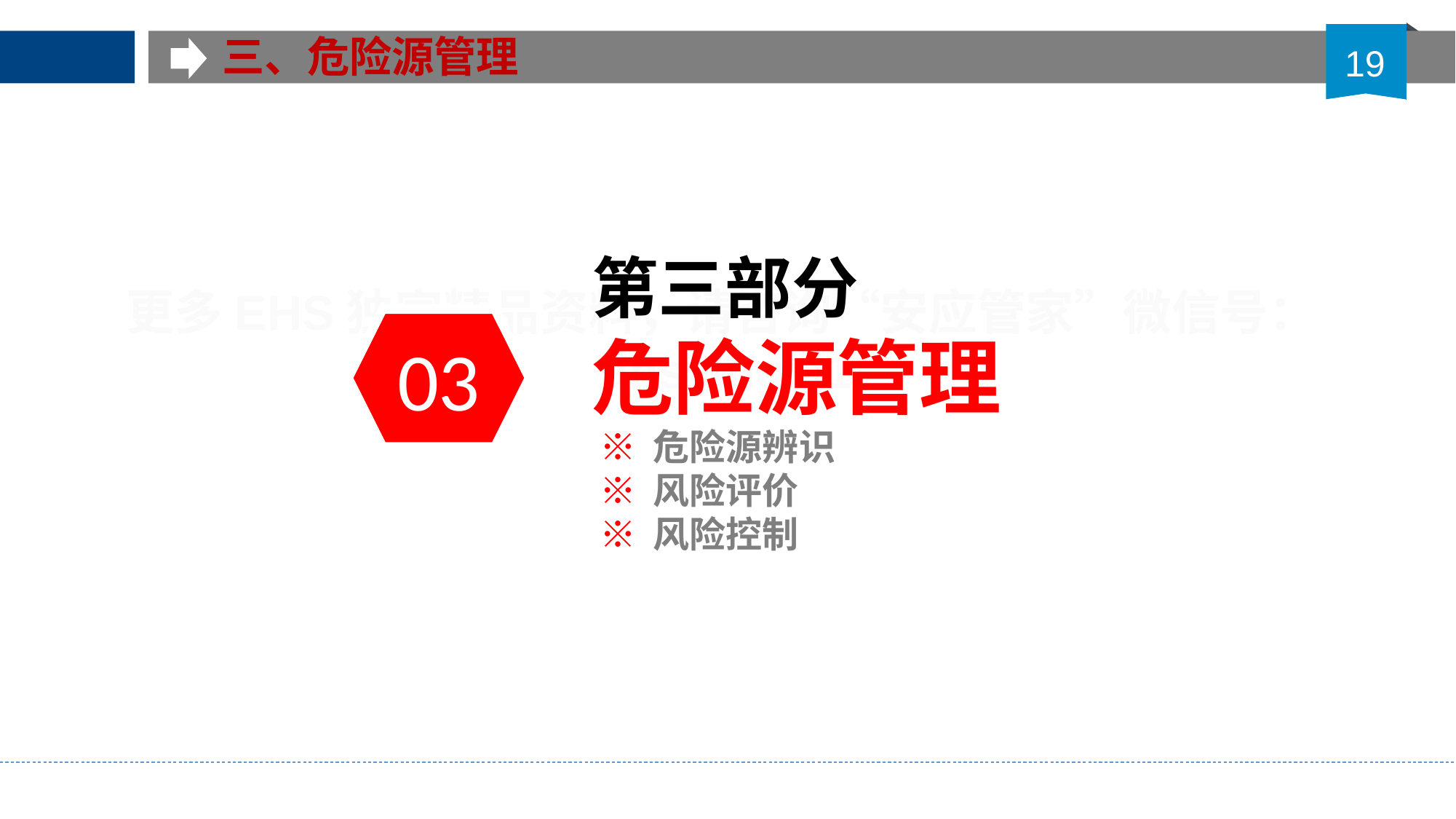

三、危险源管理
19
第三部分
危险源管理
 ※ 危险源辨识
 ※ 风险评价
 ※ 风险控制

03